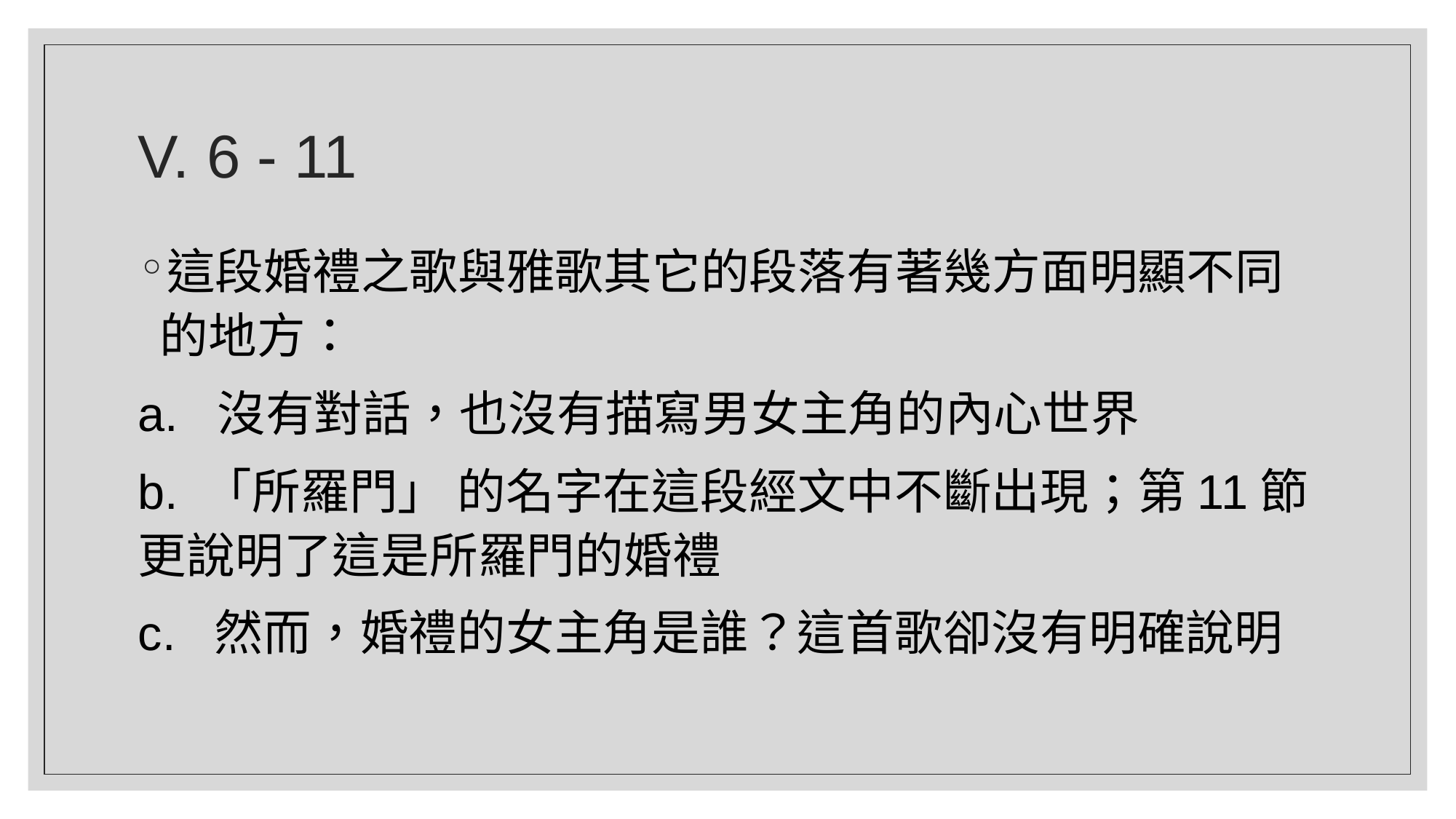

# V. 6 - 11
這段婚禮之歌與雅歌其它的段落有著幾方面明顯不同的地方：
a.  沒有對話，也沒有描寫男女主角的內心世界
b. 「所羅門」 的名字在這段經文中不斷出現；第11節更說明了這是所羅門的婚禮
c.  然而，婚禮的女主角是誰？這首歌卻沒有明確說明